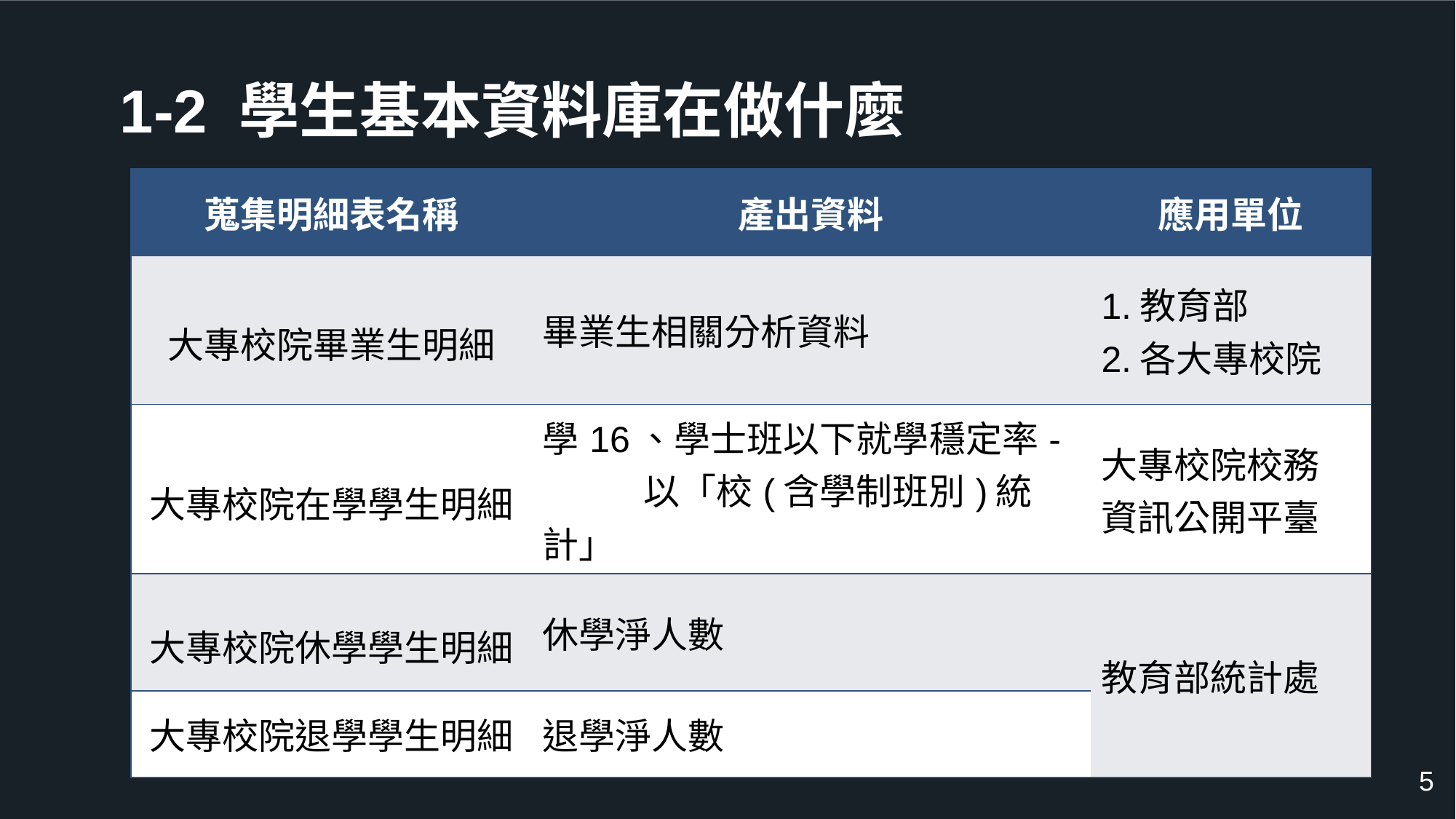

1-2 學生基本資料庫在做什麼
| 蒐集明細表名稱 | 產出資料 | 應用單位 |
| --- | --- | --- |
| 大專校院畢業生明細 | 畢業生相關分析資料 | 1.教育部 2.各大專校院 |
| 大專校院在學學生明細 | 學16、學士班以下就學穩定率- 以「校(含學制班別)統計」 | 大專校院校務 資訊公開平臺 |
| 大專校院休學學生明細 | 休學淨人數 | 教育部統計處 |
| 大專校院退學學生明細 | 退學淨人數 |  |
5